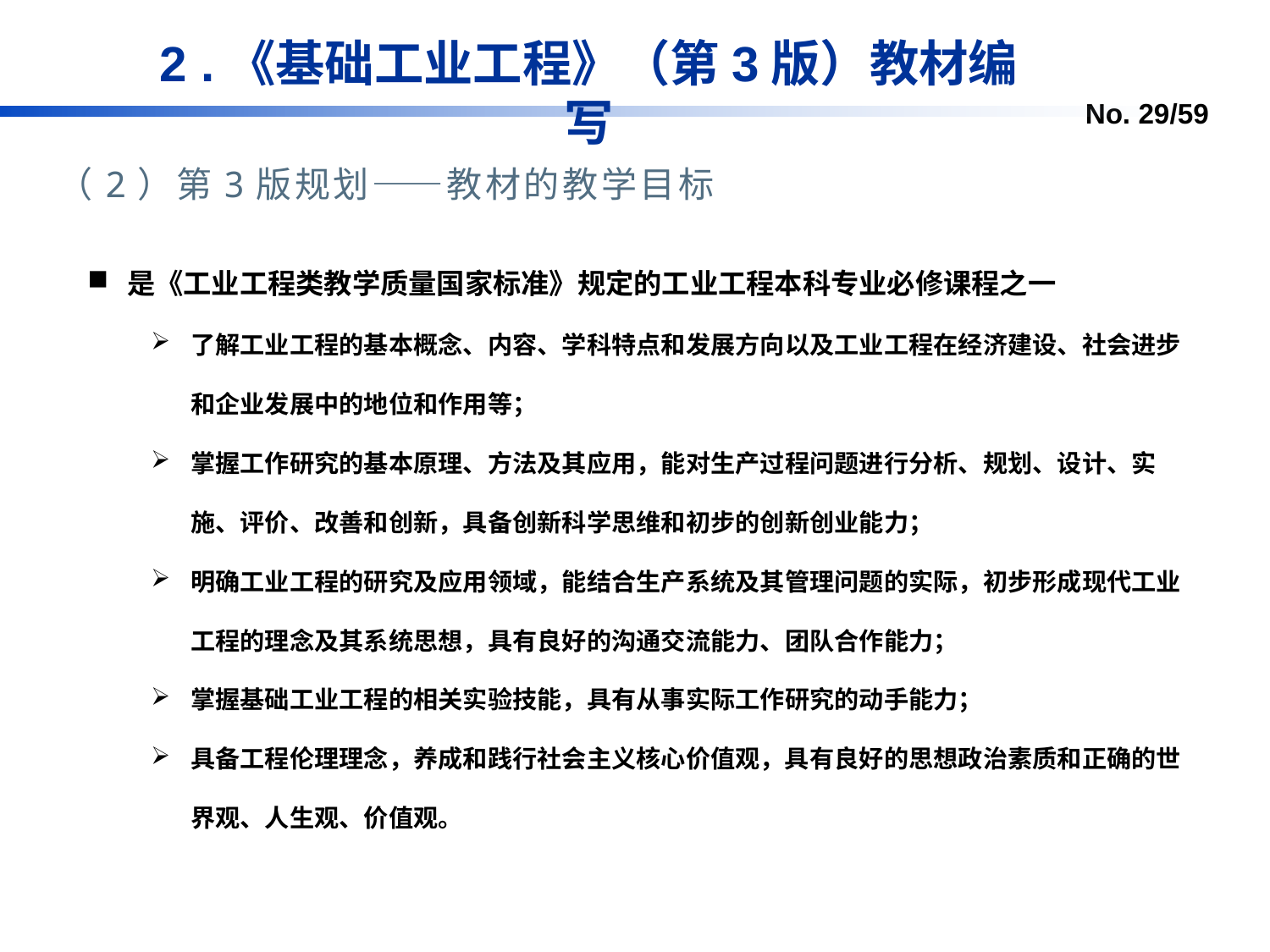

2 .《基础工业工程》（第3版）教材编写
（2）第3版规划——教材的教学目标
是《工业工程类教学质量国家标准》规定的工业工程本科专业必修课程之一
了解工业工程的基本概念、内容、学科特点和发展方向以及工业工程在经济建设、社会进步和企业发展中的地位和作用等；
掌握工作研究的基本原理、方法及其应用，能对生产过程问题进行分析、规划、设计、实施、评价、改善和创新，具备创新科学思维和初步的创新创业能力；
明确工业工程的研究及应用领域，能结合生产系统及其管理问题的实际，初步形成现代工业工程的理念及其系统思想，具有良好的沟通交流能力、团队合作能力；
掌握基础工业工程的相关实验技能，具有从事实际工作研究的动手能力；
具备工程伦理理念，养成和践行社会主义核心价值观，具有良好的思想政治素质和正确的世界观、人生观、价值观。